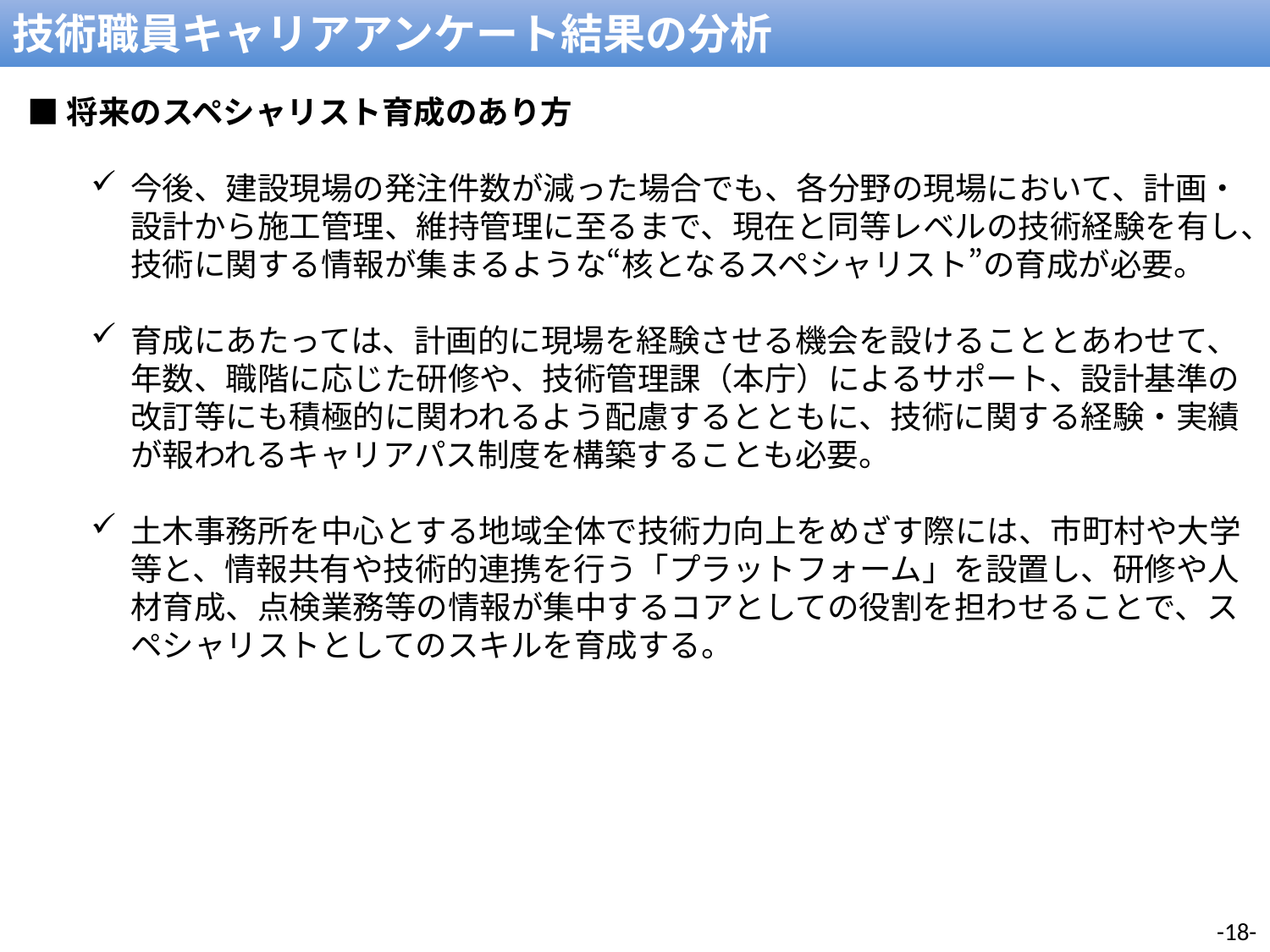

技術職員キャリアアンケート結果の分析
■将来のスペシャリスト育成のあり方

今後、建設現場の発注件数が減った場合でも、各分野の現場において、計画・設計から施工管理、維持管理に至るまで、現在と同等レベルの技術経験を有し、技術に関する情報が集まるような“核となるスペシャリスト”の育成が必要。

育成にあたっては、計画的に現場を経験させる機会を設けることとあわせて、年数、職階に応じた研修や、技術管理課（本庁）によるサポート、設計基準の改訂等にも積極的に関われるよう配慮するとともに、技術に関する経験・実績が報われるキャリアパス制度を構築することも必要。

土木事務所を中心とする地域全体で技術力向上をめざす際には、市町村や大学等と、情報共有や技術的連携を行う「プラットフォーム」を設置し、研修や人材育成、点検業務等の情報が集中するコアとしての役割を担わせることで、スペシャリストとしてのスキルを育成する。
-18-